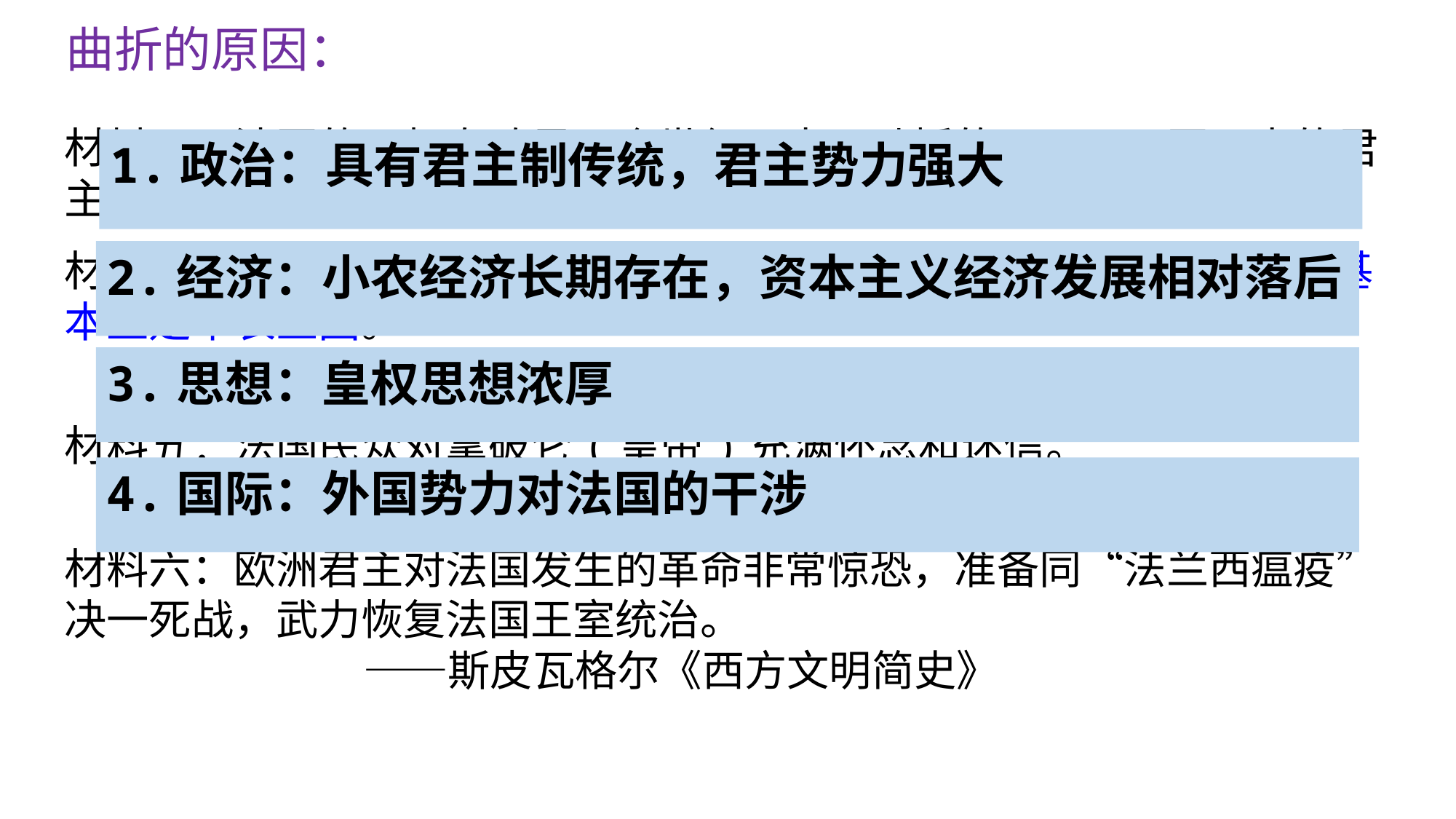

曲折的原因：

材料三：法国的王权专政是几个世纪下来不动摇的，……顽固强大的君主势力并不甘心推出历史舞台。    ——陈乐民《欧洲文明十五讲》
材料四：到1848年，法国仅有少数地区实现了工业化，总的来看它基本上是个农业国。
                                   ——王斯德《工业文明的兴盛》
材料五：法国民众对拿破仑(皇帝)充满怀念和迷信。
                              ——王斯德《工业文明的兴盛》
材料六：欧洲君主对法国发生的革命非常惊恐，准备同“法兰西瘟疫”决一死战，武力恢复法国王室统治。
                               ——斯皮瓦格尔《西方文明简史》
1.政治：具有君主制传统，君主势力强大

2.经济：小农经济长期存在，资本主义经济发展相对落后

3.思想：皇权思想浓厚

4.国际：外国势力对法国的干涉